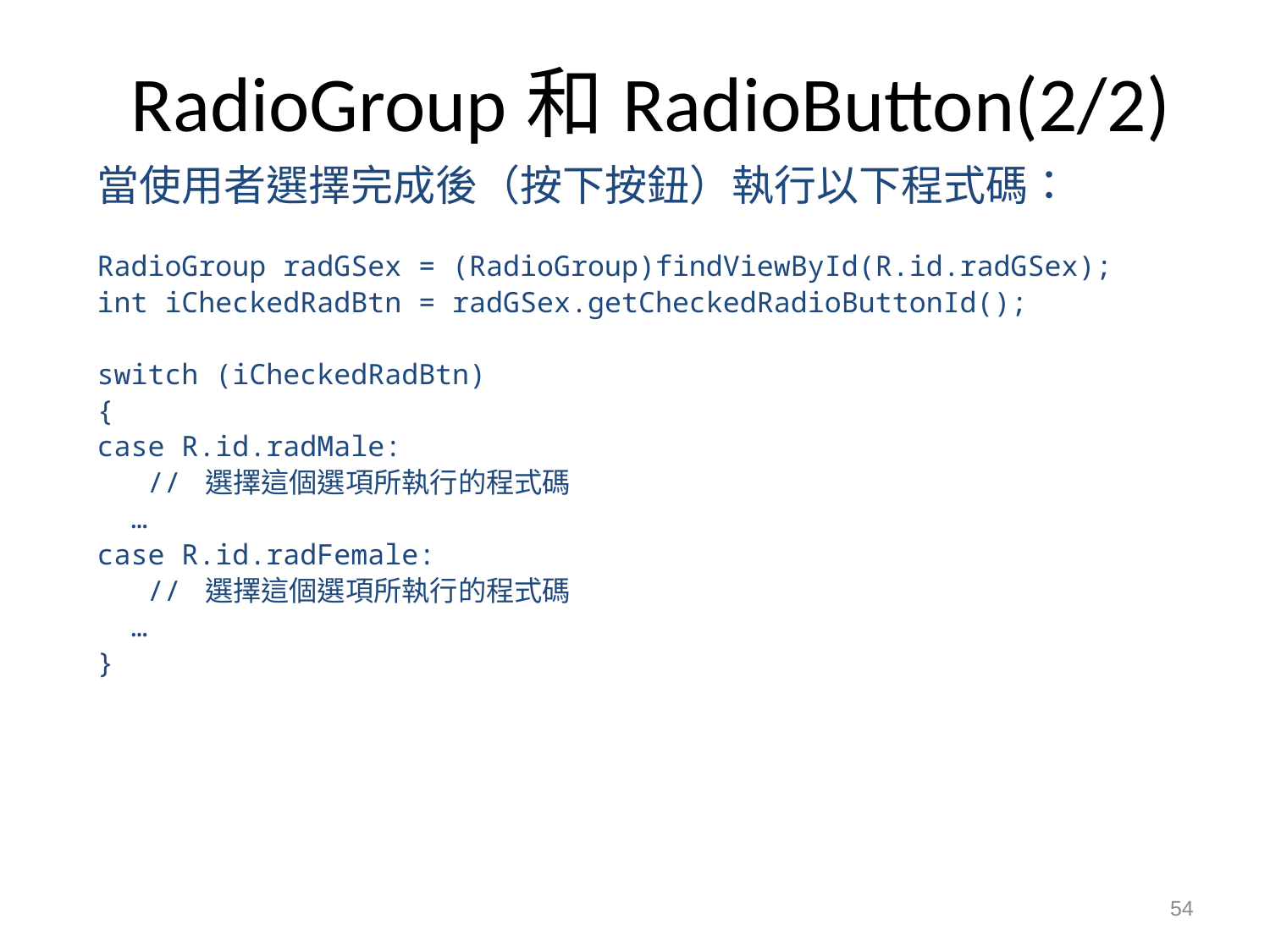

# RadioGroup和RadioButton(2/2)
當使用者選擇完成後（按下按鈕）執行以下程式碼：

RadioGroup radGSex = (RadioGroup)findViewById(R.id.radGSex);
int iCheckedRadBtn = radGSex.getCheckedRadioButtonId();

switch (iCheckedRadBtn)
{
case R.id.radMale:
	// 選擇這個選項所執行的程式碼
  …
case R.id.radFemale:
	// 選擇這個選項所執行的程式碼
  …
}
54